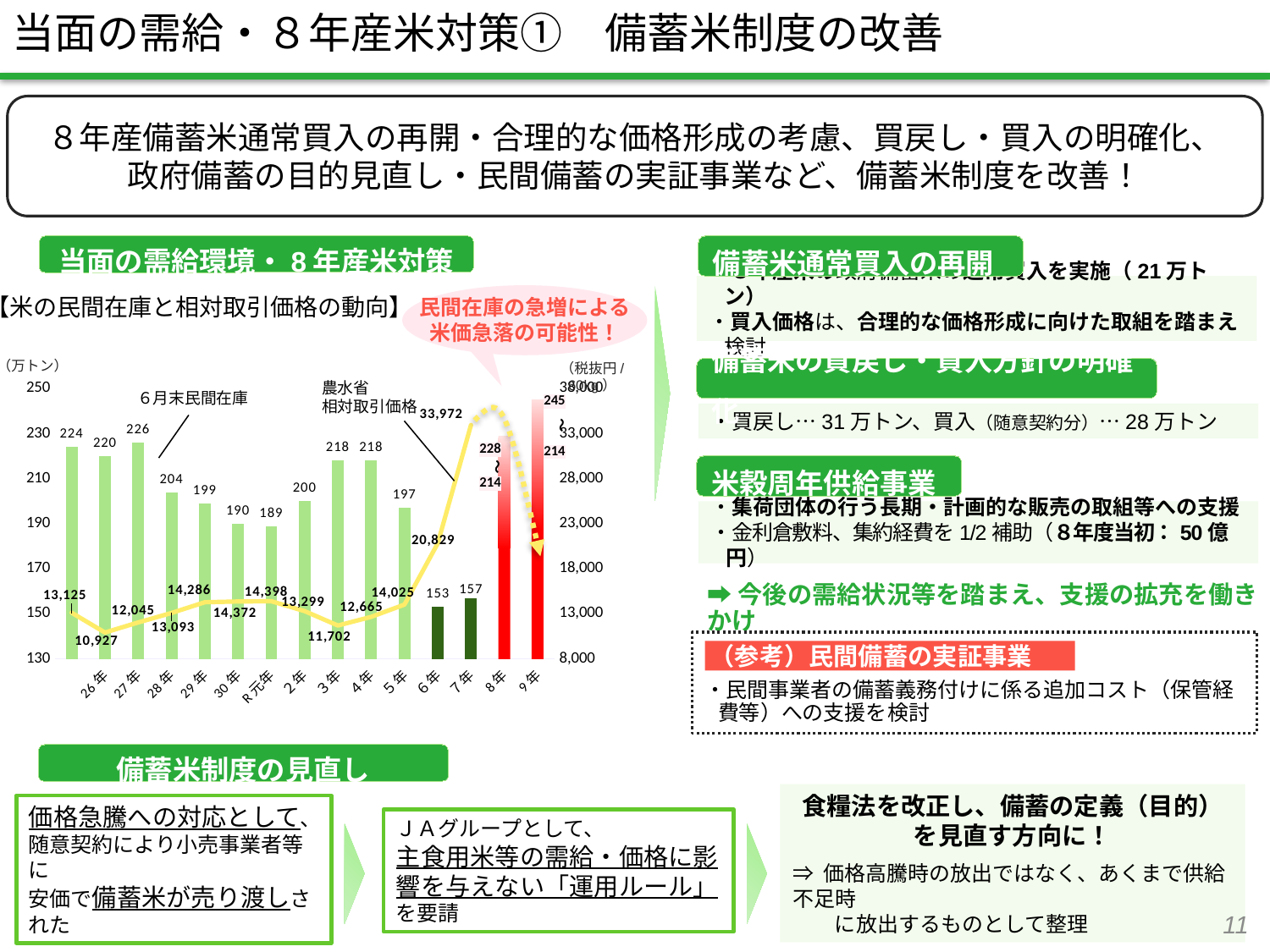

当面の需給・８年産米対策①　備蓄米制度の改善
８年産備蓄米通常買入の再開・合理的な価格形成の考慮、買戻し・買入の明確化、
政府備蓄の目的見直し・民間備蓄の実証事業など、備蓄米制度を改善！
当面の需給環境・8年産米対策
備蓄米通常買入の再開
・８年産米の政府備蓄米の通常買入を実施（21万トン）
・買入価格は、合理的な価格形成に向けた取組を踏まえ検討
民間在庫の急増による
米価急落の可能性！

【米の民間在庫と相対取引価格の動向】

（万トン）
（税抜円/60kg）
備蓄米の買戻し・買入方針の明確化
農水省
相対取引価格

### Chart

| Category | ６月末民間在庫数量 | 相対取引価格（年平均） |
|---|---|---|
| H25年 | 224.0 | 13125.0 |
| 26年 | 220.0 | 10927.0 |
| 27年 | 226.0 | 12045.0 |
| 28年 | 204.0 | 13093.0 |
| 29年 | 199.0 | 14286.0 |
| 30年 | 190.0 | 14372.0 |
| R元年 | 189.0 | 14398.0 |
| ２年 | 200.0 | 13299.0 |
| ３年 | 218.0 | 11702.0 |
| ４年 | 218.0 | 12665.0 |
| ５年 | 197.0 | 14025.0 |
| ６年 | 153.0 | 20829.0 |
| ７年 | 157.0 | 33972.0 |
| 8年 | 229.0 | None |
| 9年 | 245.0 | None |
６月末民間在庫
245

214

・買戻し…31万トン、買入（随意契約分）…28万トン

～
228

214
～
米穀周年供給事業
・集荷団体の行う長期・計画的な販売の取組等への支援
・金利倉敷料、集約経費を1/2補助（８年度当初：50億円）
➡今後の需給状況等を踏まえ、支援の拡充を働きかけ

（参考）民間備蓄の実証事業
・民間事業者の備蓄義務付けに係る追加コスト（保管経費等）への支援を検討
備蓄米制度の見直し
食糧法を改正し、備蓄の定義（目的）
を見直す方向に！

⇒ 価格高騰時の放出ではなく、あくまで供給不足時
　　に放出するものとして整理
価格急騰への対応として、
随意契約により小売事業者等に
安価で備蓄米が売り渡しされた
ＪＡグループとして、
主食用米等の需給・価格に影響を与えない「運用ルール」を要請

11